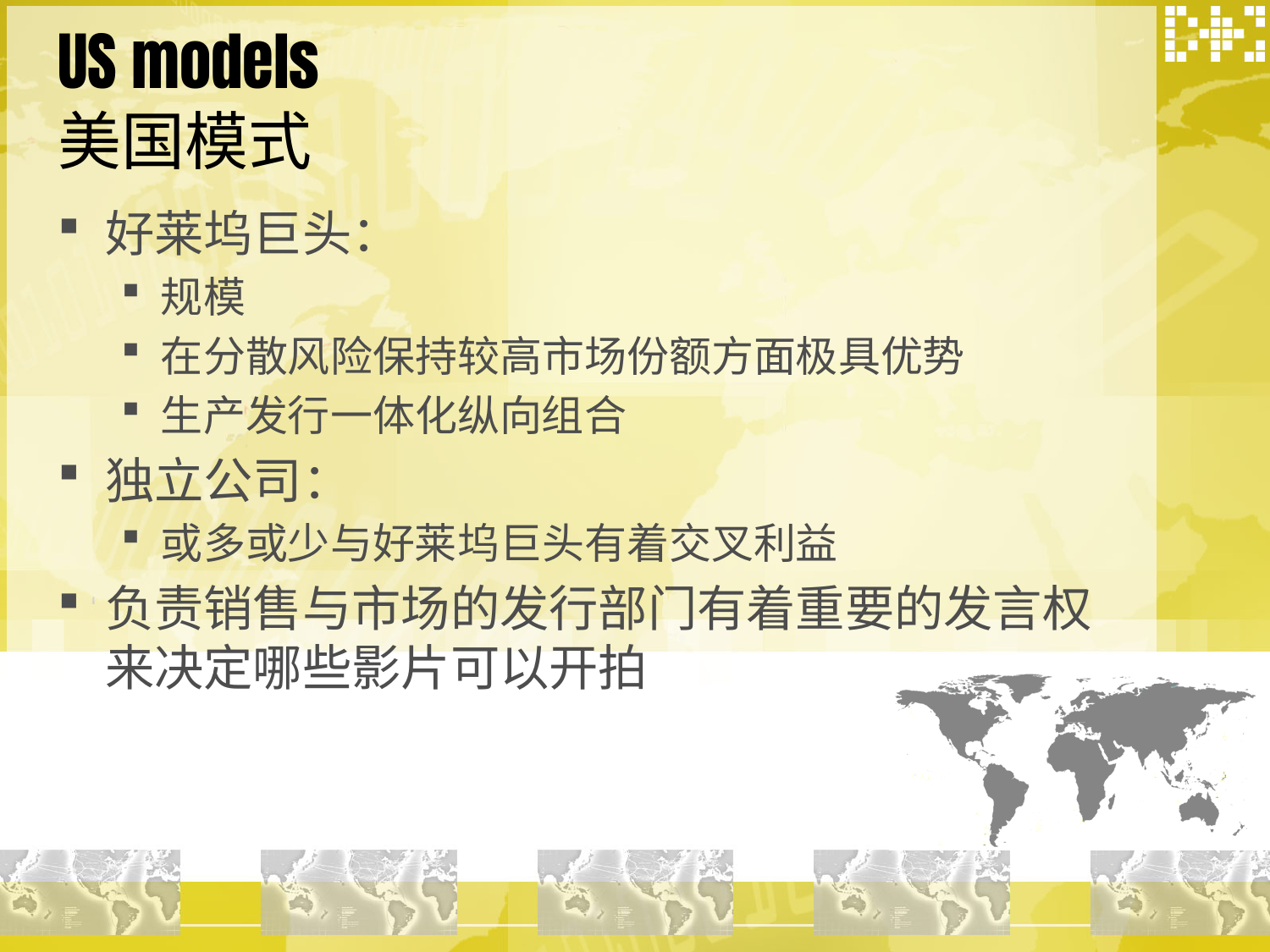

# US models 美国模式
好莱坞巨头：
规模
在分散风险保持较高市场份额方面极具优势
生产发行一体化纵向组合
独立公司：
或多或少与好莱坞巨头有着交叉利益
负责销售与市场的发行部门有着重要的发言权来决定哪些影片可以开拍